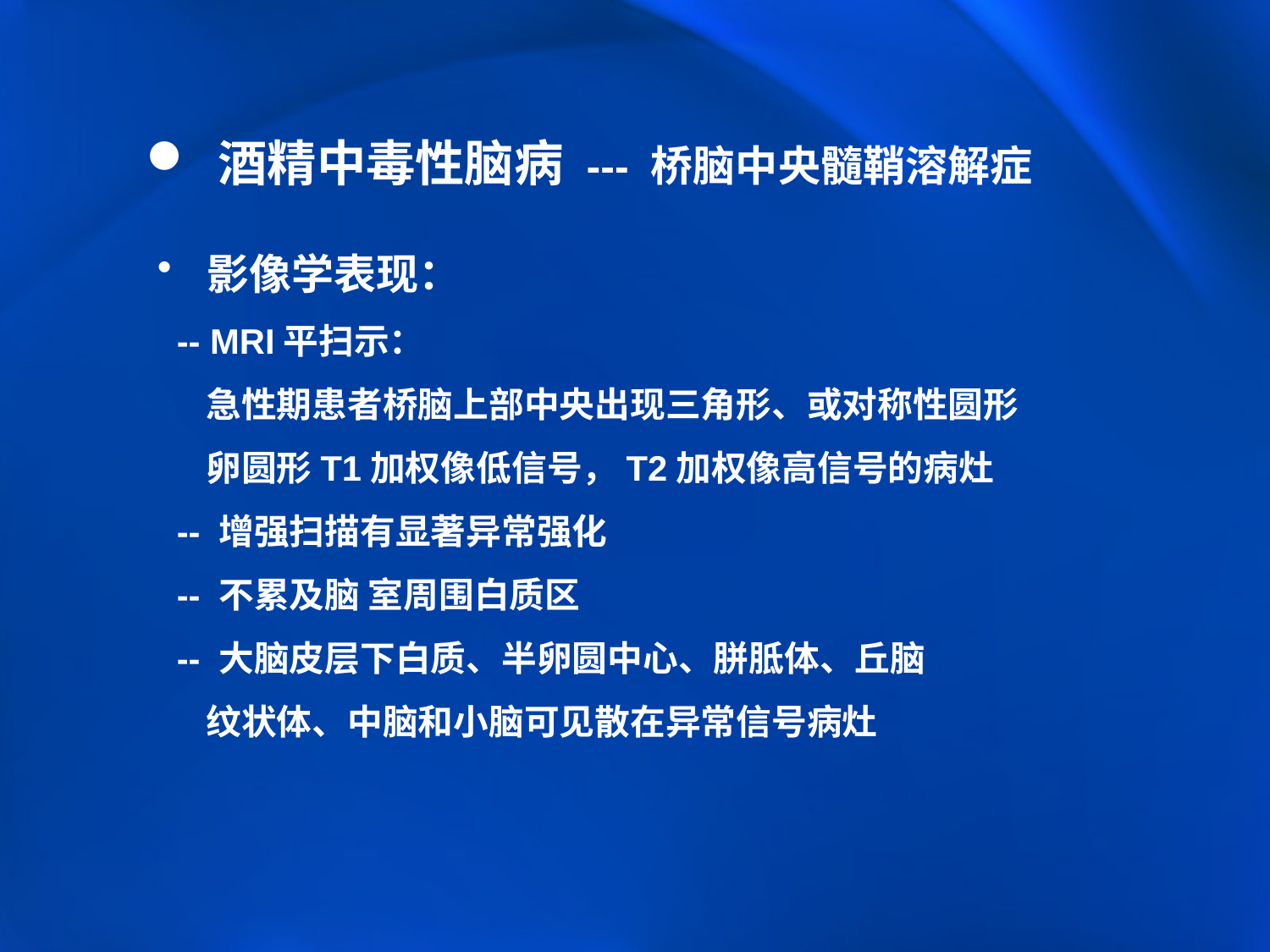

酒精中毒性脑病 --- 桥脑中央髓鞘溶解症

 影像学表现：
  -- MRI平扫示：
     急性期患者桥脑上部中央出现三角形、或对称性圆形
     卵圆形T1加权像低信号，T2加权像高信号的病灶
  -- 增强扫描有显著异常强化
  -- 不累及脑 室周围白质区
  -- 大脑皮层下白质、半卵圆中心、胼胝体、丘脑
     纹状体、中脑和小脑可见散在异常信号病灶